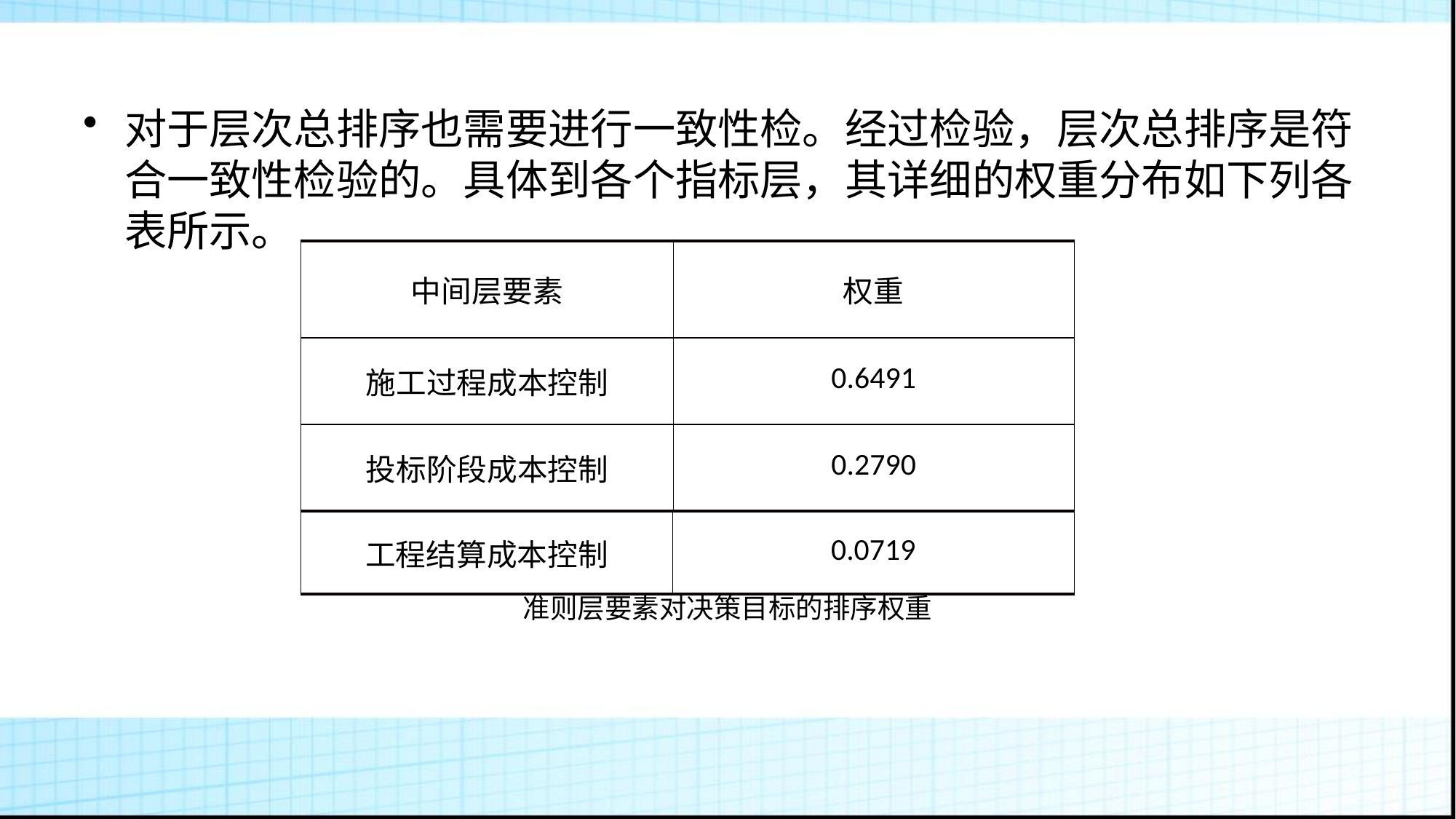

对于层次总排序也需要进行一致性检。经过检验，层次总排序是符合一致性检验的。具体到各个指标层，其详细的权重分布如下列各表所示。

准则层要素对决策目标的排序权重
| 中间层要素 | 权重 |
| --- | --- |
| 施工过程成本控制 | 0.6491 |
| 投标阶段成本控制 | 0.2790 |
| 工程结算成本控制 | 0.0719 |
| --- | --- |